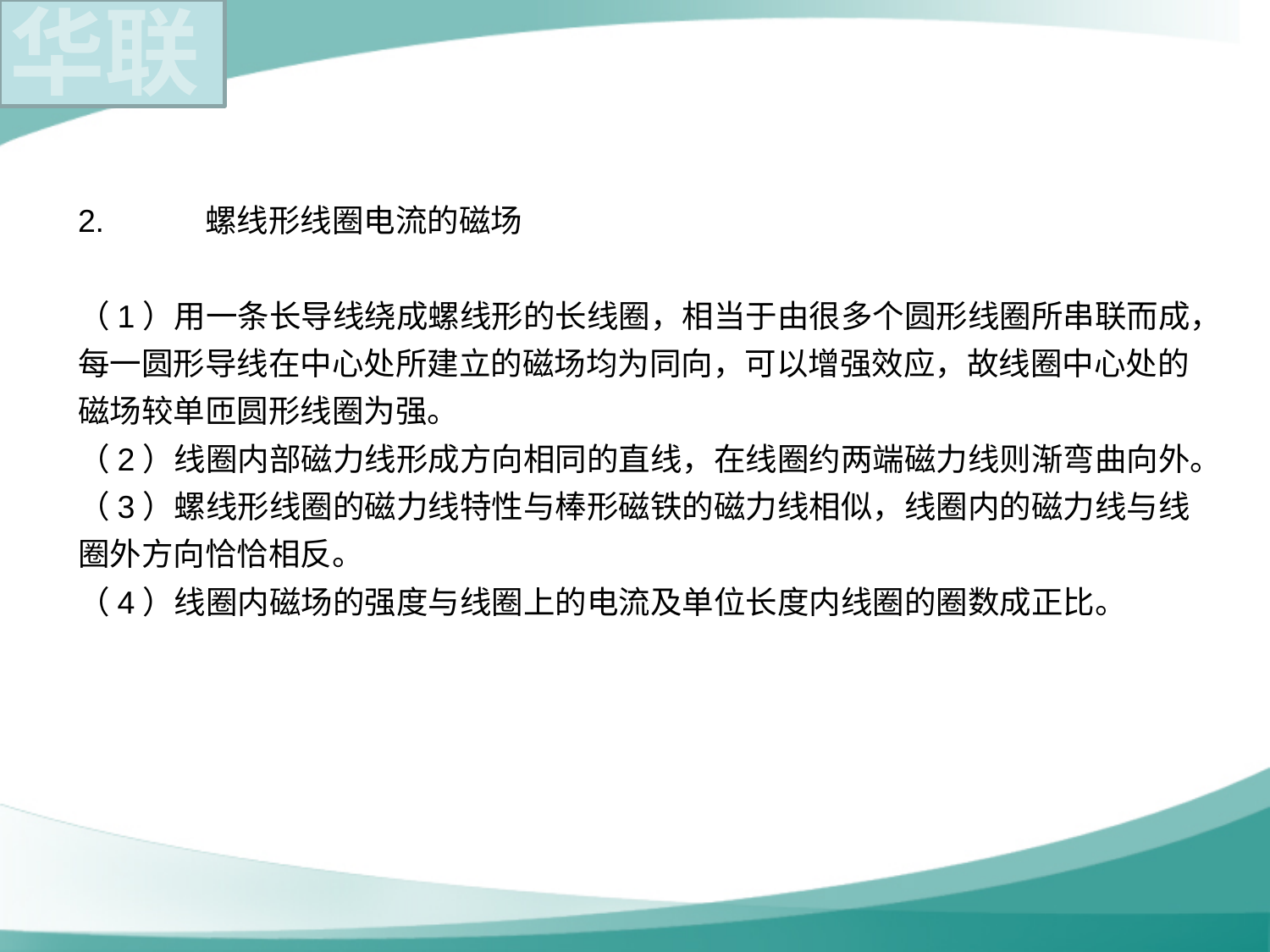

2.	螺线形线圈电流的磁场

（1）用一条长导线绕成螺线形的长线圈，相当于由很多个圆形线圈所串联而成，每一圆形导线在中心处所建立的磁场均为同向，可以增强效应，故线圈中心处的磁场较单匝圆形线圈为强。
（2）线圈内部磁力线形成方向相同的直线，在线圈约两端磁力线则渐弯曲向外。
（3）螺线形线圈的磁力线特性与棒形磁铁的磁力线相似，线圈内的磁力线与线圈外方向恰恰相反。
（4）线圈内磁场的强度与线圈上的电流及单位长度内线圈的圈数成正比。